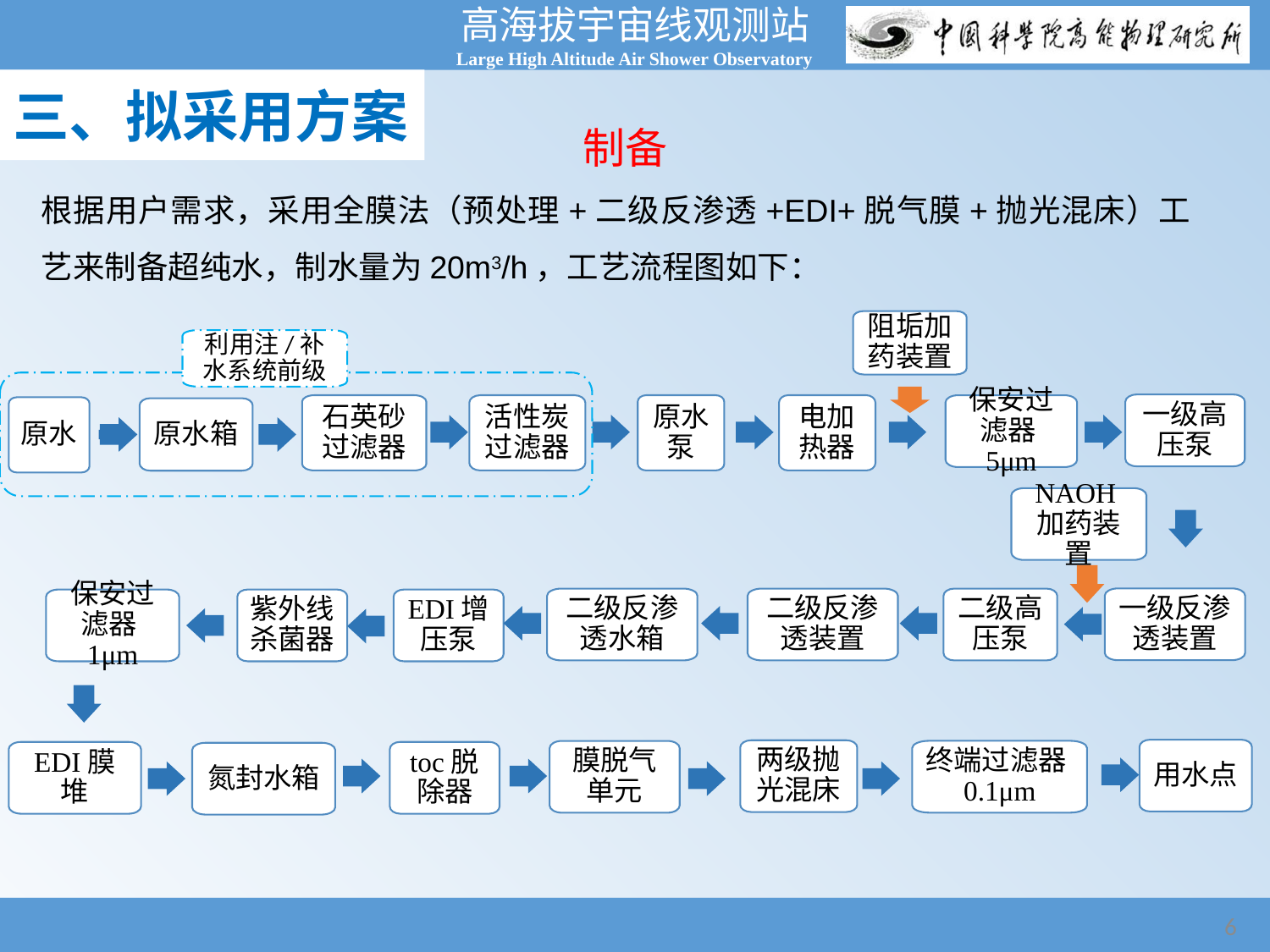

三、拟采用方案
制备
根据用户需求，采用全膜法（预处理+二级反渗透+EDI+脱气膜+抛光混床）工艺来制备超纯水，制水量为20m3/h，工艺流程图如下：
阻垢加药装置
利用注/补水系统前级

一级高压泵
电加热器
原水泵
保安过滤器5μm
石英砂过滤器
活性炭过滤器

原水
原水箱

NAOH加药装置

一级反渗透装置
二级高压泵
二级反渗透装置
二级反渗透水箱
保安过滤器1μm
紫外线杀菌器
EDI增压泵

用水点
两级抛光混床
终端过滤器0.1μm
膜脱气单元
toc脱除器
EDI膜堆
氮封水箱

6